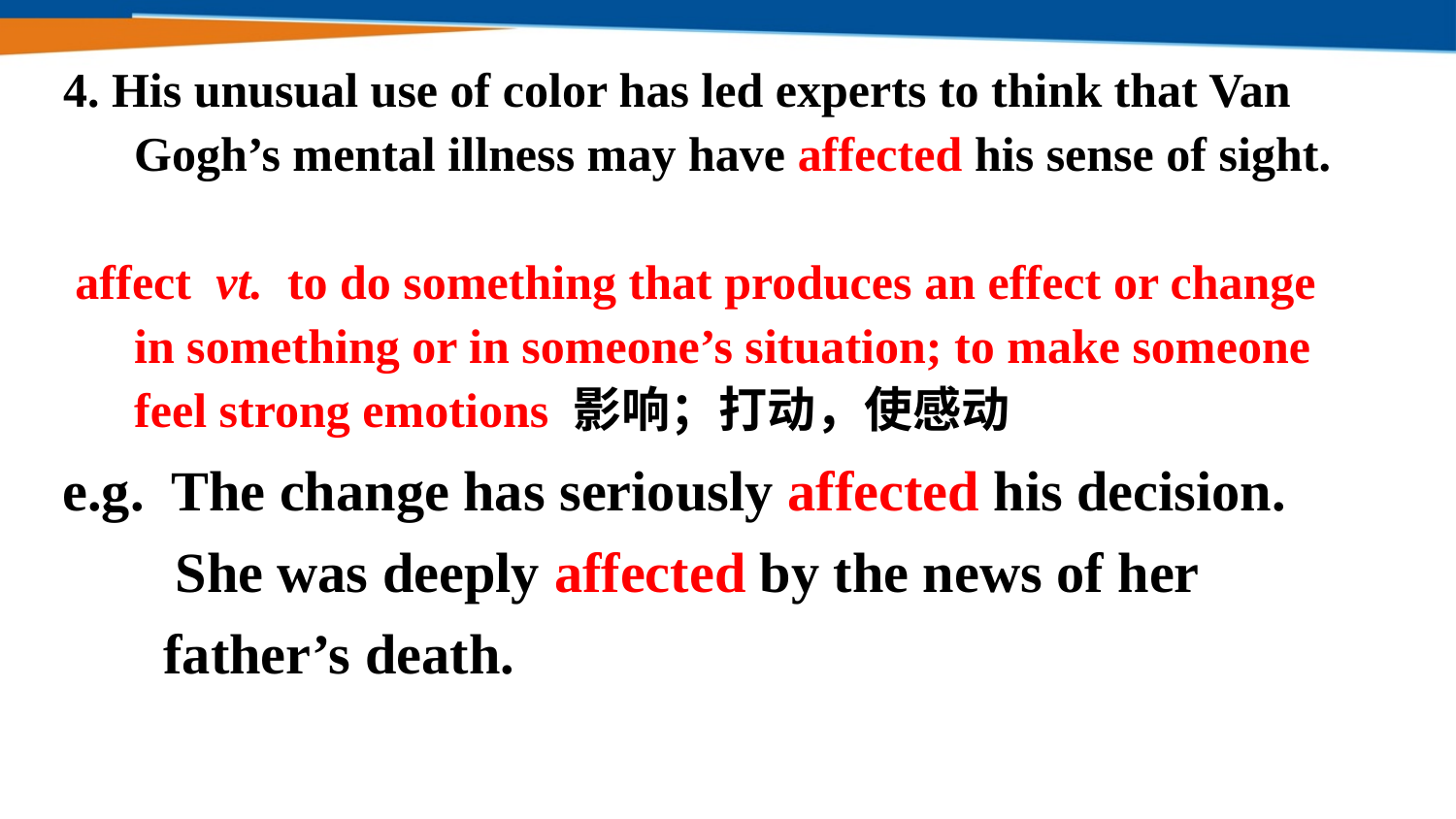

4. His unusual use of color has led experts to think that Van Gogh’s mental illness may have affected his sense of sight.

 affect  vt.  to do something that produces an effect or change in something or in someone’s situation; to make someone feel strong emotions 影响；打动，使感动
e.g.  The change has seriously affected his decision.
        She was deeply affected by the news of her  father’s death.